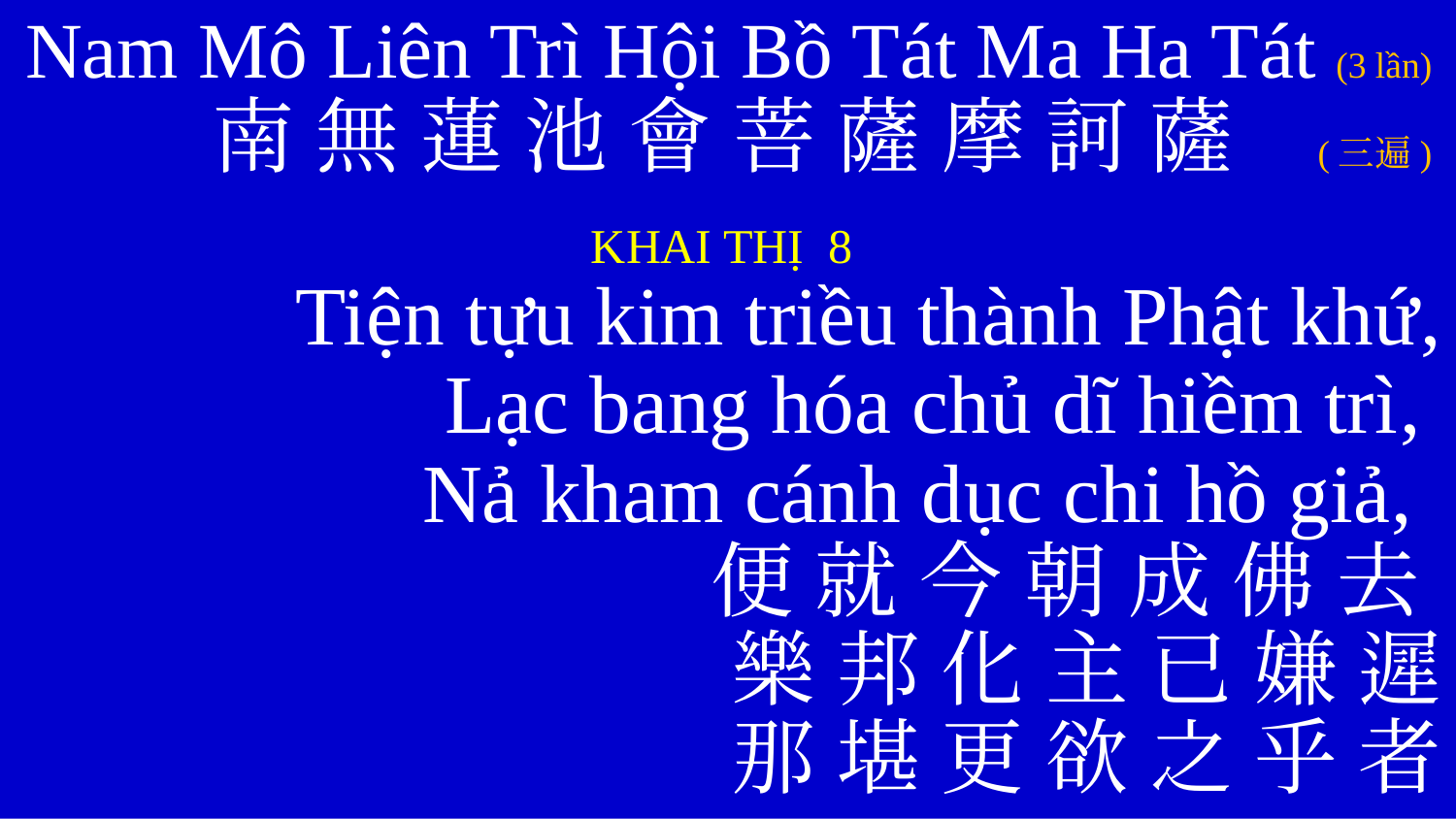

Nam Mô Liên Trì Hội Bồ Tát Ma Ha Tát (3 lần)
南 無 蓮 池 會 菩 薩 摩 訶 薩   (三遍)

KHAI THỊ  8
	Tiện tựu kim triều thành Phật khứ,
	Lạc bang hóa chủ dĩ hiềm trì,
	Nả kham cánh dục chi hồ giả,
	便 就 今 朝 成 佛 去
	樂 邦 化 主 已 嫌 遲
	那 堪 更 欲 之 乎 者